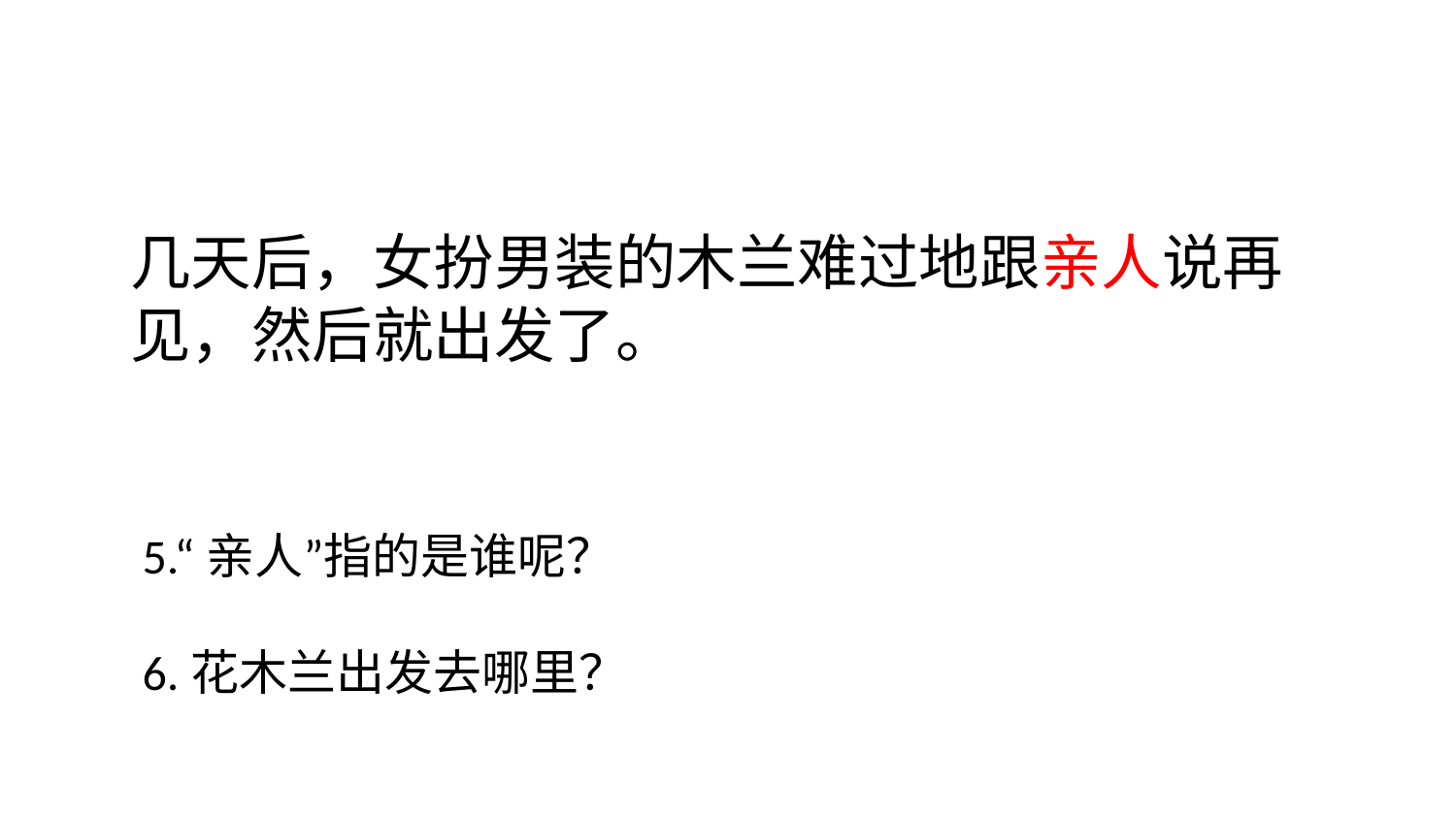

# 几天后，女扮男装的木兰难过地跟亲人说再见，然后就出发了。

5.“亲人”指的是谁呢？
6.花木兰出发去哪里？